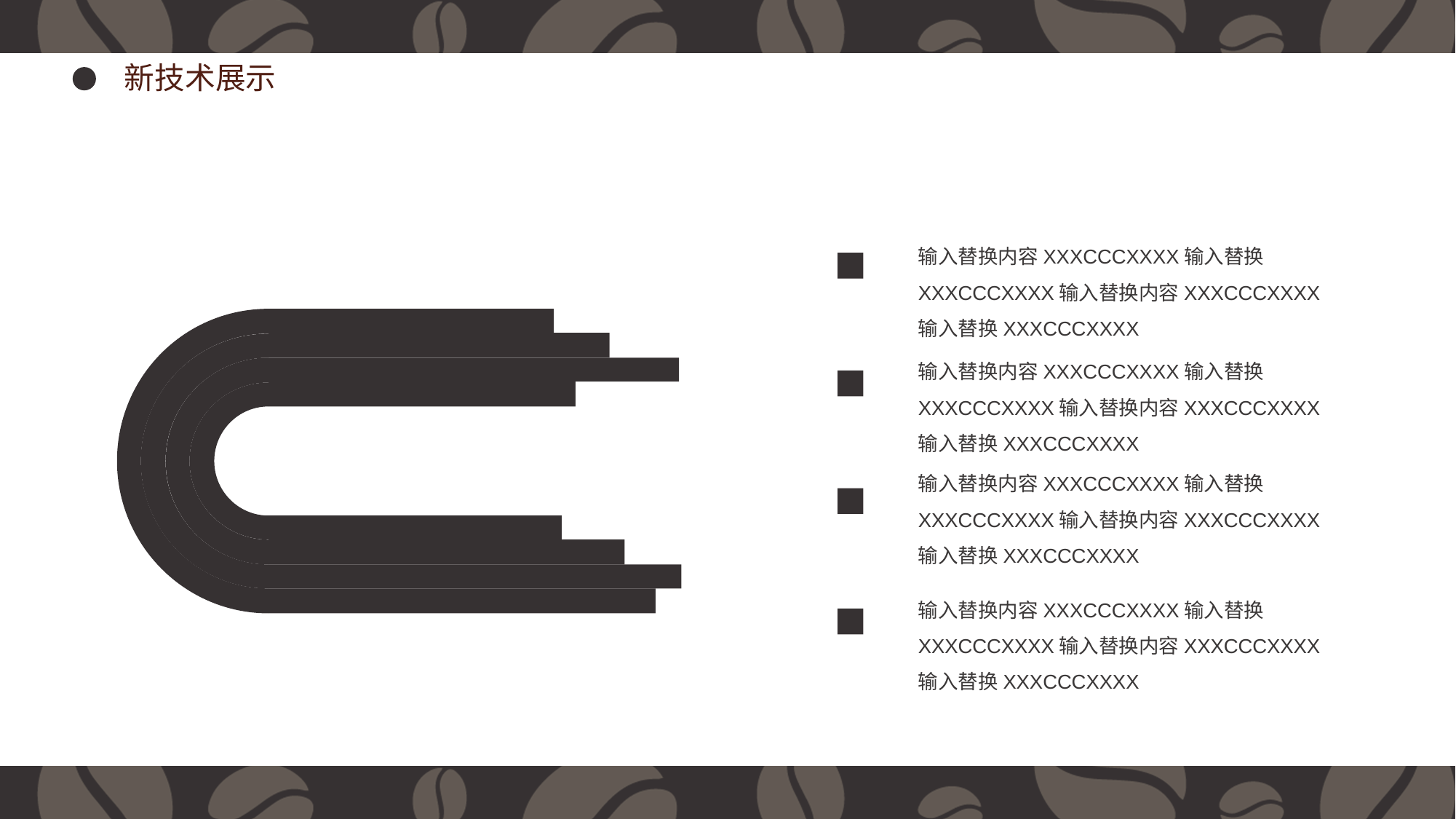

新技术展示

输入替换内容XXXCCCXXXX输入替换XXXCCCXXXX输入替换内容XXXCCCXXXX输入替换XXXCCCXXXX

60%

Oil
80%

Metal
85%

Gas
70%

Fertilizer
输入替换内容XXXCCCXXXX输入替换XXXCCCXXXX输入替换内容XXXCCCXXXX输入替换XXXCCCXXXX

输入替换内容XXXCCCXXXX输入替换XXXCCCXXXX输入替换内容XXXCCCXXXX输入替换XXXCCCXXXX

输入替换内容XXXCCCXXXX输入替换XXXCCCXXXX输入替换内容XXXCCCXXXX输入替换XXXCCCXXXX